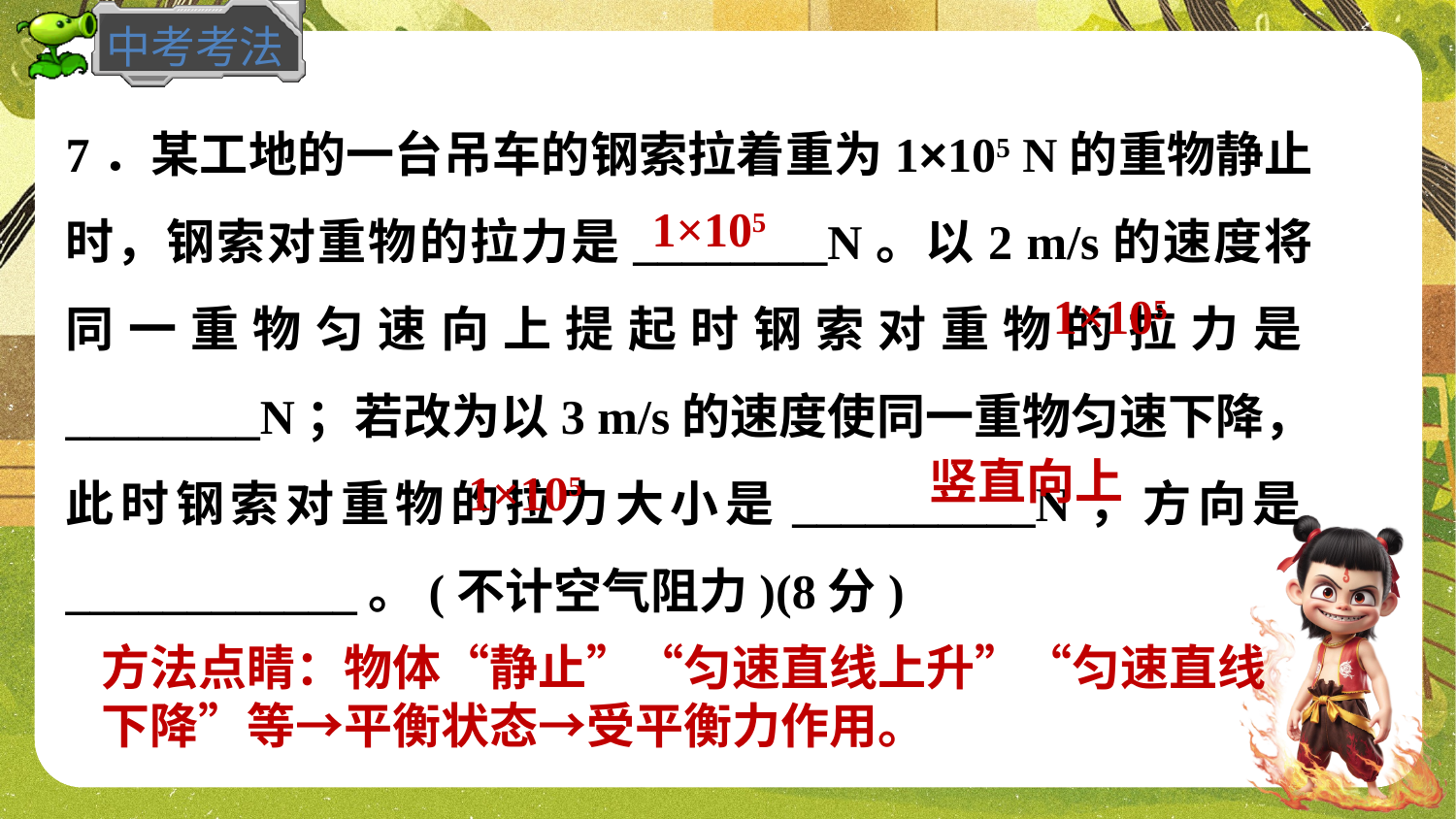

7．某工地的一台吊车的钢索拉着重为1×105 N的重物静止时，钢索对重物的拉力是________N。以2 m/s的速度将同一重物匀速向上提起时钢索对重物的拉力是________N；若改为以3 m/s的速度使同一重物匀速下降，此时钢索对重物的拉力大小是__________N，方向是____________。(不计空气阻力)(8分)
1×105
1×105
竖直向上
1×105
方法点睛：物体“静止”“匀速直线上升”“匀速直线下降”等→平衡状态→受平衡力作用。